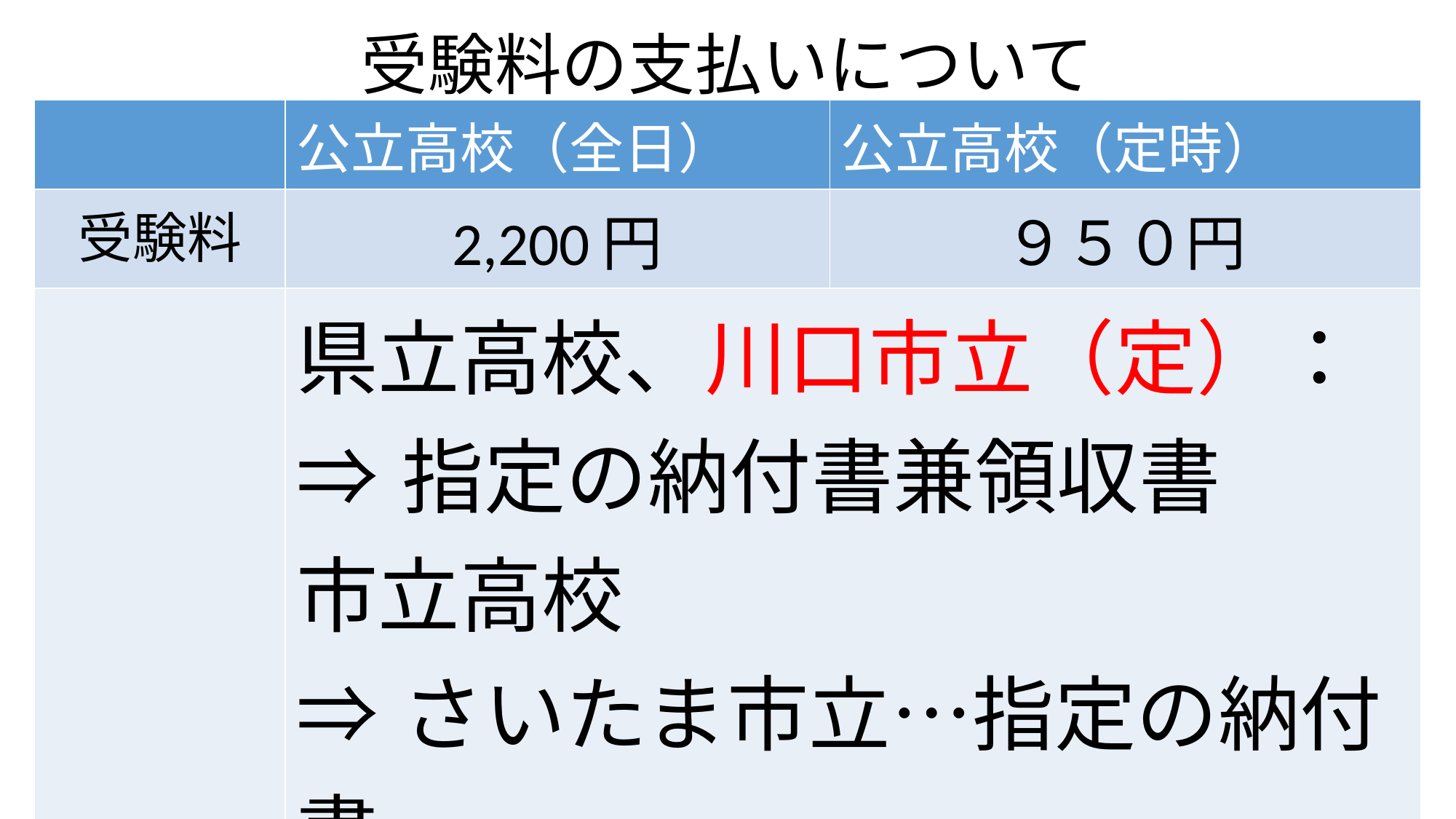

# 受験料の支払いについて
|  | 公立高校（全日） | 公立高校（定時） |
| --- | --- | --- |
| 受験料 | 2,200円 | ９５０円 |
|  | 県立高校、川口市立（定）： ⇒指定の納付書兼領収書 市立高校 ⇒さいたま市立…指定の納付書 ⇒川口市立（全）…電子出願 |  |